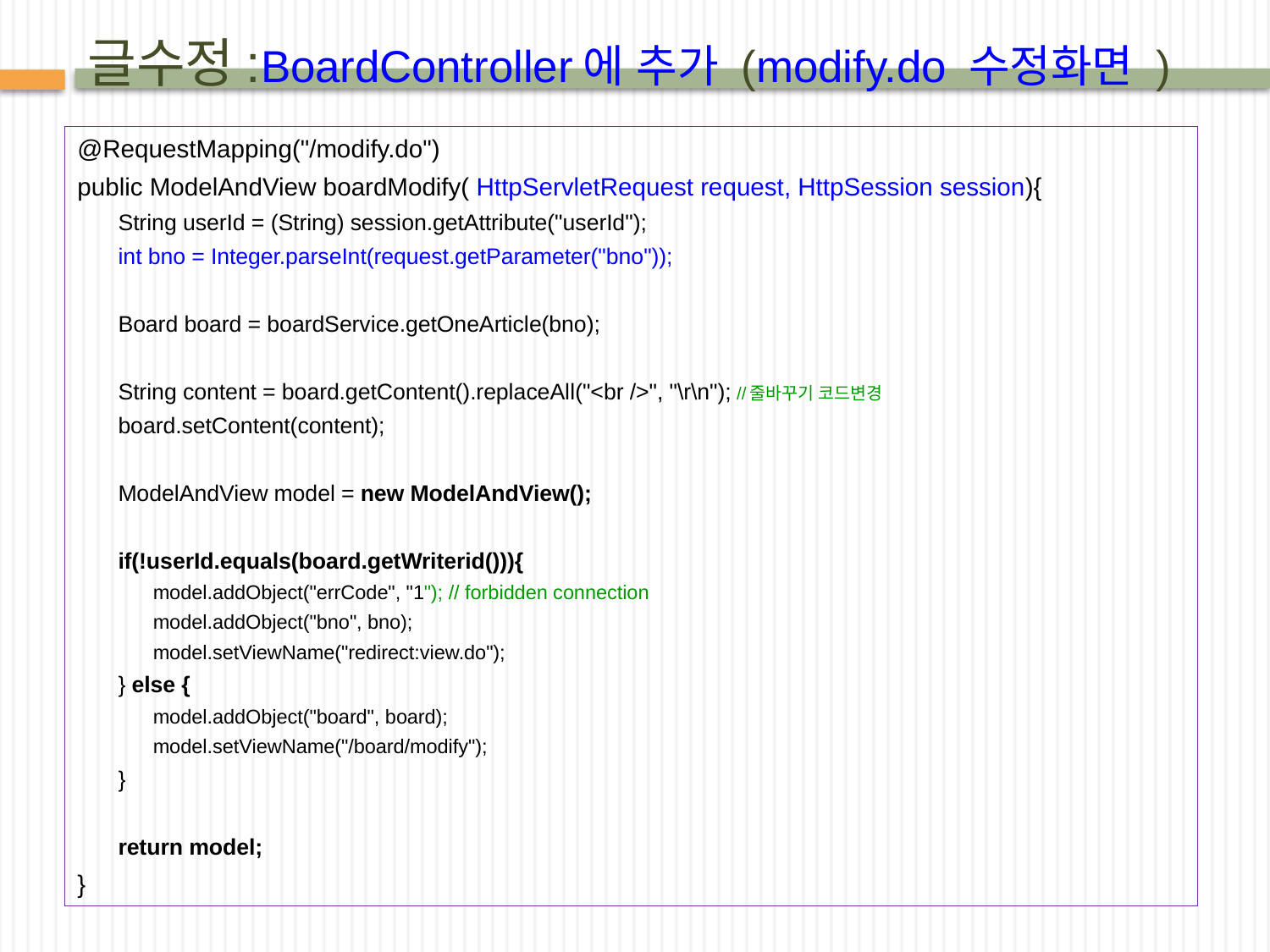

# 글수정:BoardController에 추가 (modify.do 수정화면 )
@RequestMapping("/modify.do")
public ModelAndView boardModify( HttpServletRequest request, HttpSession session){
String userId = (String) session.getAttribute("userId");
int bno = Integer.parseInt(request.getParameter("bno"));

Board board = boardService.getOneArticle(bno);

String content = board.getContent().replaceAll("<br />", "\r\n"); //줄바꾸기 코드변경
board.setContent(content);

ModelAndView model = new ModelAndView();

if(!userId.equals(board.getWriterid())){
model.addObject("errCode", "1"); // forbidden connection
model.addObject("bno", bno);
model.setViewName("redirect:view.do");
} else {
model.addObject("board", board);
model.setViewName("/board/modify");
}

return model;
}